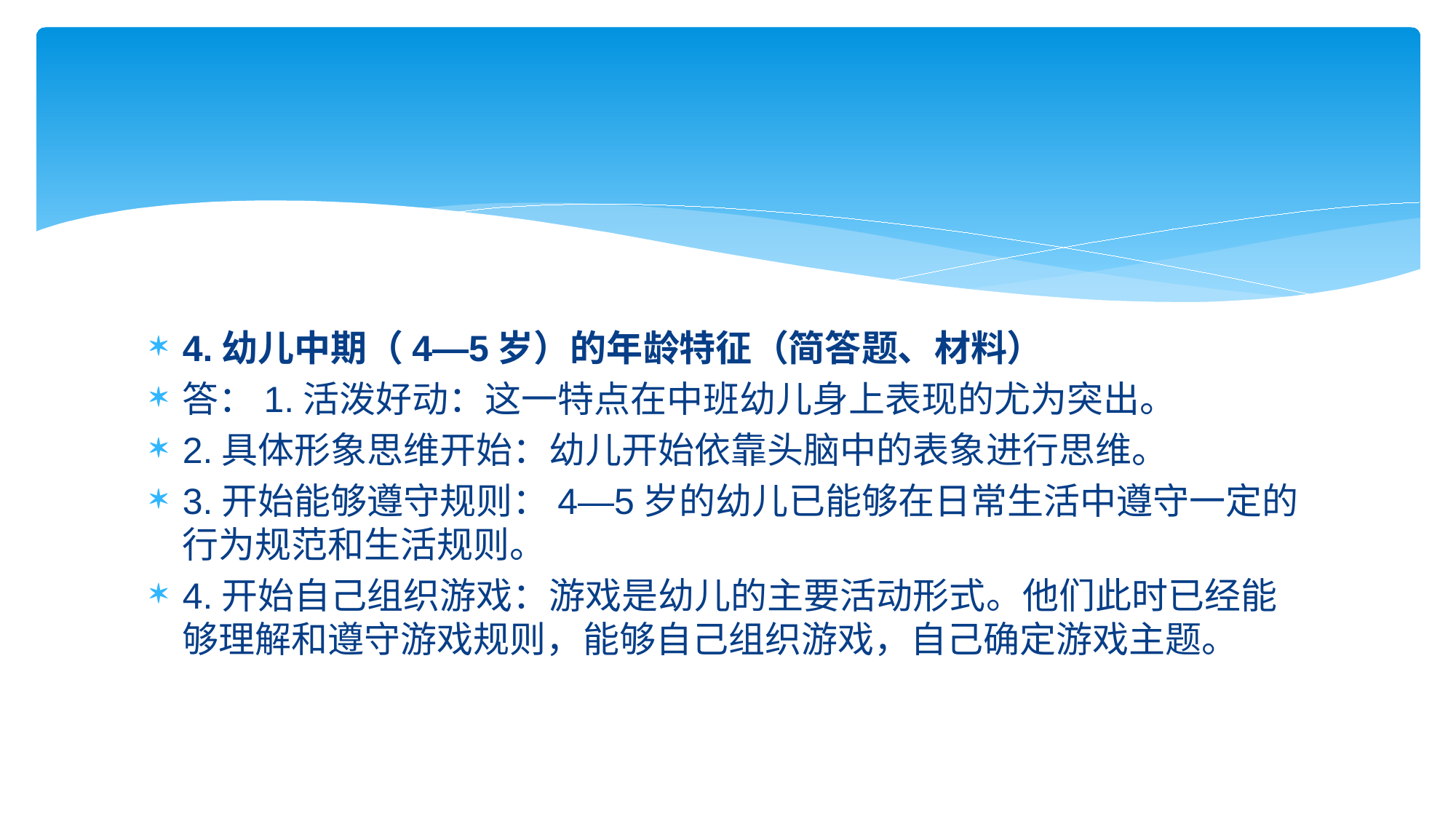

#
4.幼儿中期（4—5岁）的年龄特征（简答题、材料）
答：1.活泼好动：这一特点在中班幼儿身上表现的尤为突出。
2.具体形象思维开始：幼儿开始依靠头脑中的表象进行思维。
3.开始能够遵守规则：4—5岁的幼儿已能够在日常生活中遵守一定的行为规范和生活规则。
4.开始自己组织游戏：游戏是幼儿的主要活动形式。他们此时已经能够理解和遵守游戏规则，能够自己组织游戏，自己确定游戏主题。